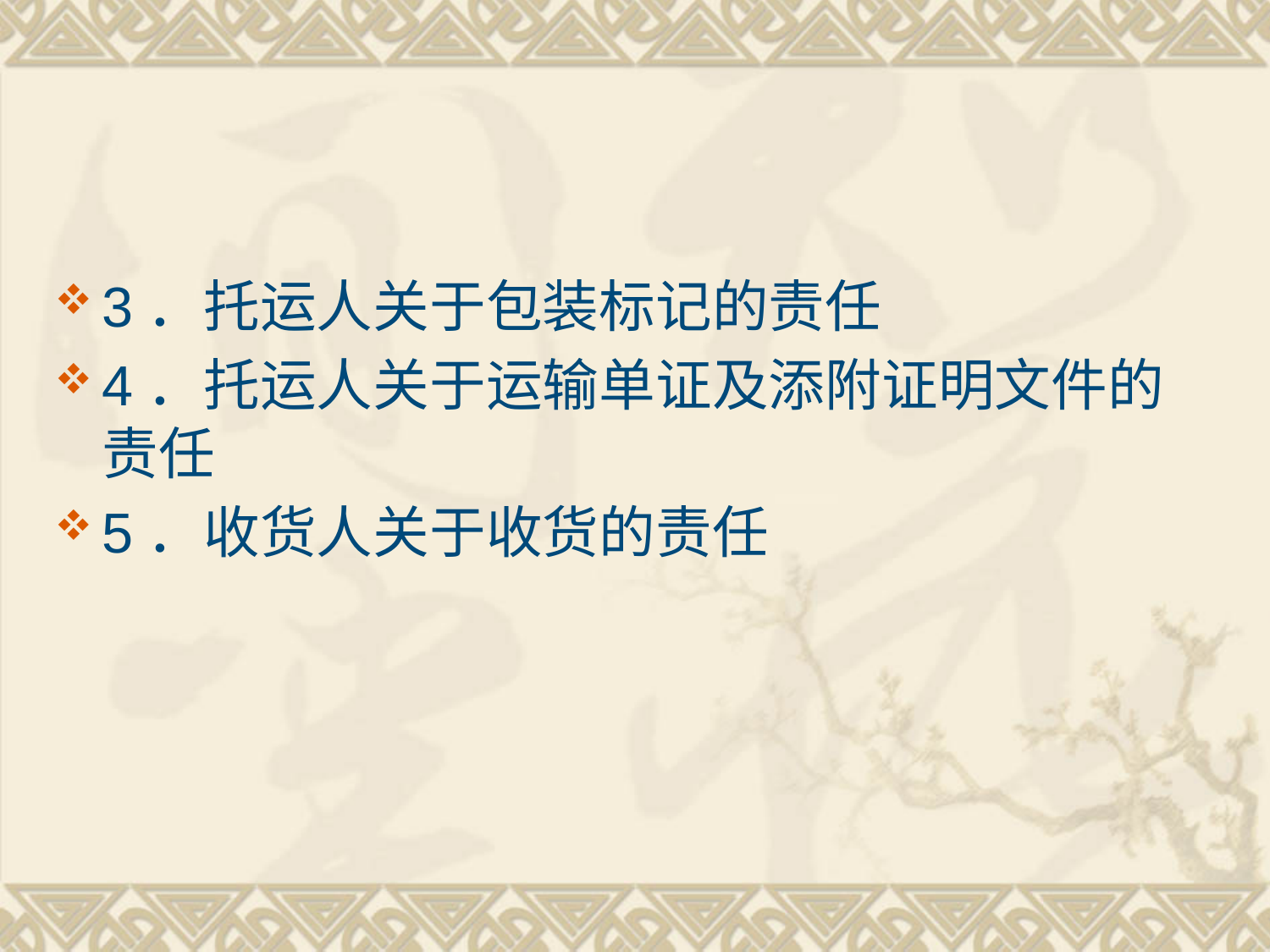

#
3．托运人关于包装标记的责任
4．托运人关于运输单证及添附证明文件的责任
5．收货人关于收货的责任